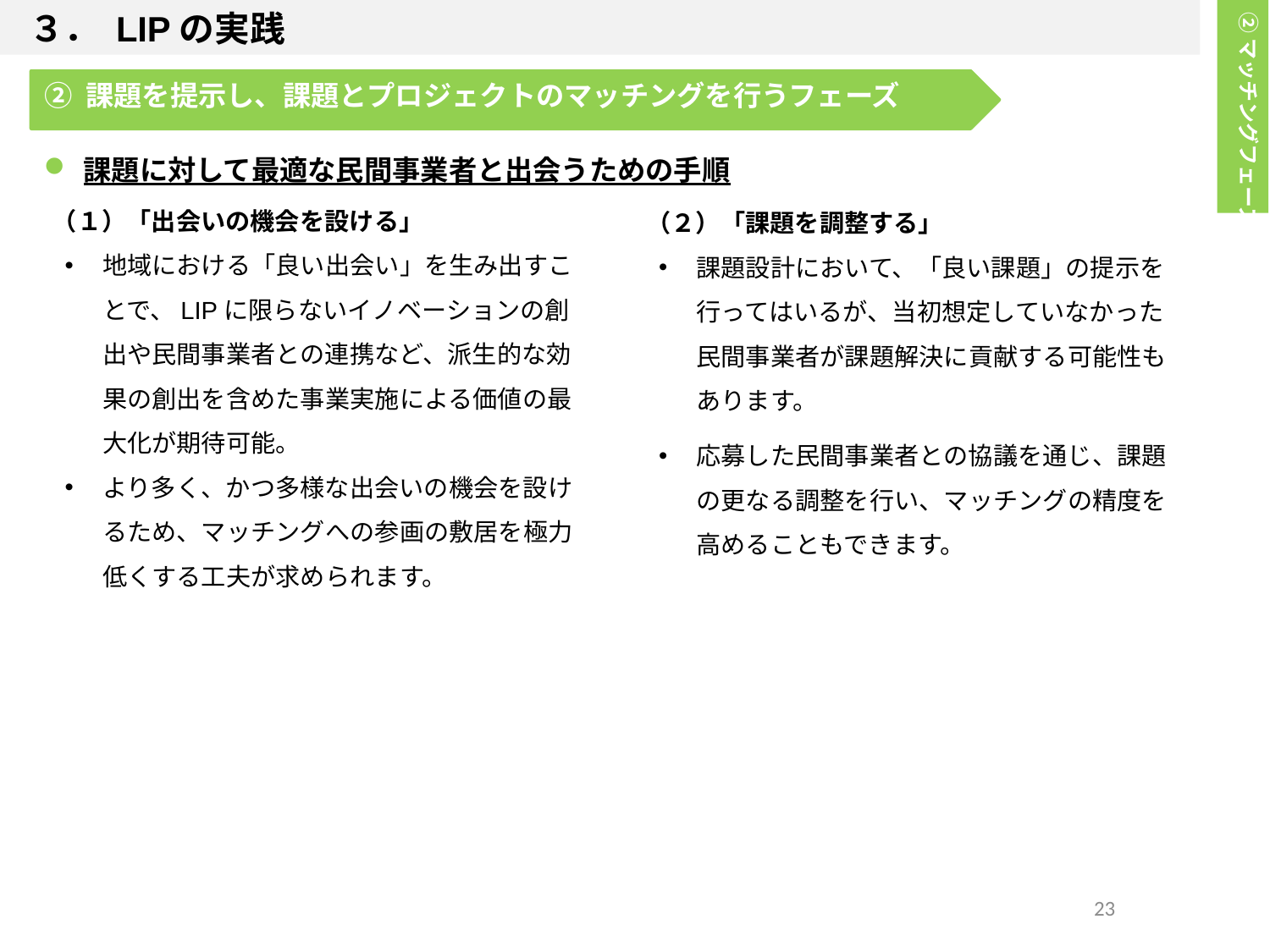

３． LIPの実践
②マッチングフェーズ
３.LIPの実践
② 課題を提示し、課題とプロジェクトのマッチングを行うフェーズ
課題に対して最適な民間事業者と出会うための手順
（１）「出会いの機会を設ける」
地域における「良い出会い」を生み出すことで、LIPに限らないイノベーションの創出や民間事業者との連携など、派生的な効果の創出を含めた事業実施による価値の最大化が期待可能。
より多く、かつ多様な出会いの機会を設けるため、マッチングへの参画の敷居を極力低くする工夫が求められます。
（２）「課題を調整する」
課題設計において、「良い課題」の提示を行ってはいるが、当初想定していなかった民間事業者が課題解決に貢献する可能性もあります。
応募した民間事業者との協議を通じ、課題の更なる調整を行い、マッチングの精度を高めることもできます。
23